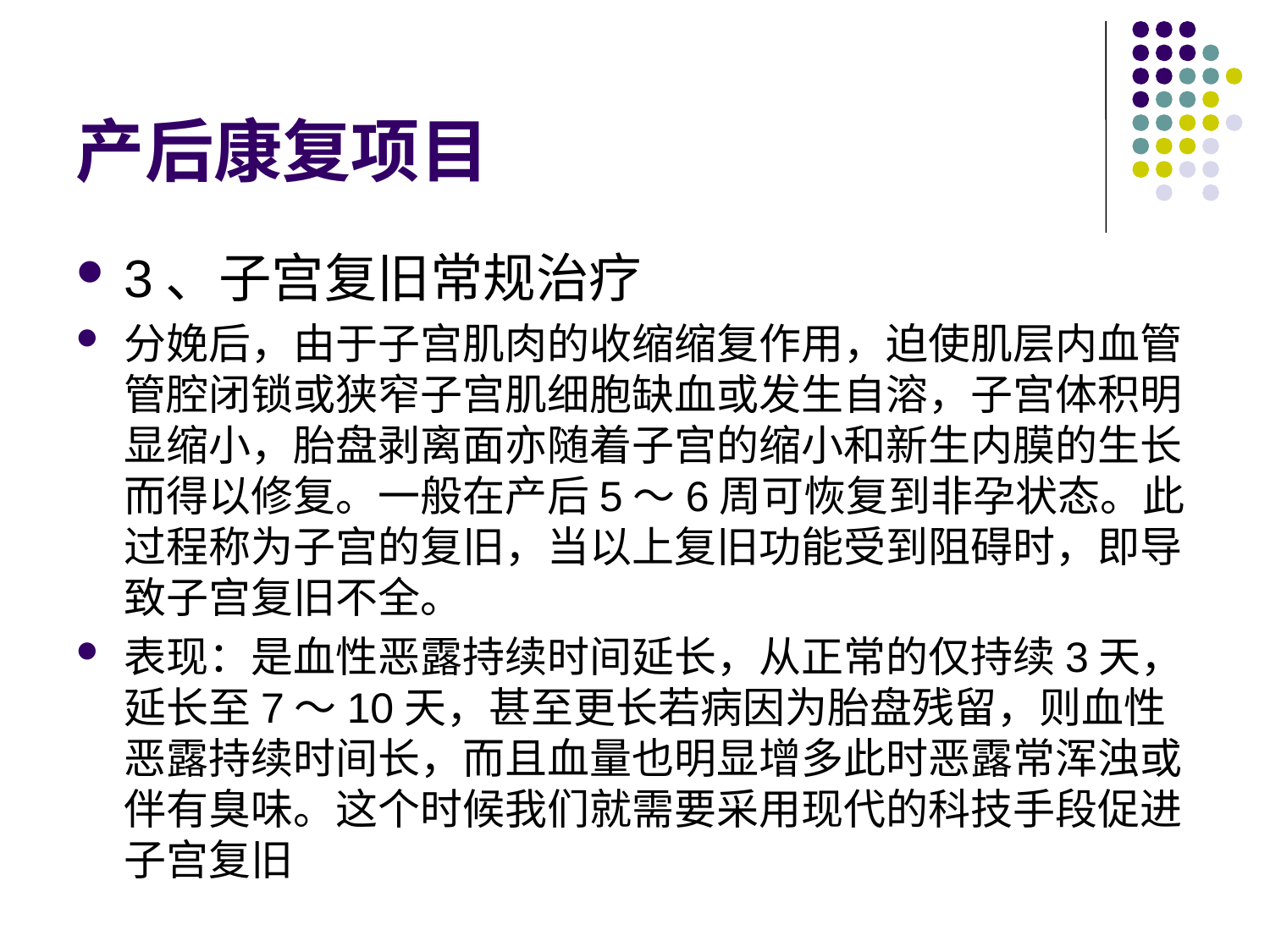

# 产后康复项目
3、子宫复旧常规治疗
分娩后，由于子宫肌肉的收缩缩复作用，迫使肌层内血管管腔闭锁或狭窄子宫肌细胞缺血或发生自溶，子宫体积明显缩小，胎盘剥离面亦随着子宫的缩小和新生内膜的生长而得以修复。一般在产后5～6周可恢复到非孕状态。此过程称为子宫的复旧，当以上复旧功能受到阻碍时，即导致子宫复旧不全。
表现：是血性恶露持续时间延长，从正常的仅持续3天，延长至7～10天，甚至更长若病因为胎盘残留，则血性恶露持续时间长，而且血量也明显增多此时恶露常浑浊或伴有臭味。这个时候我们就需要采用现代的科技手段促进子宫复旧